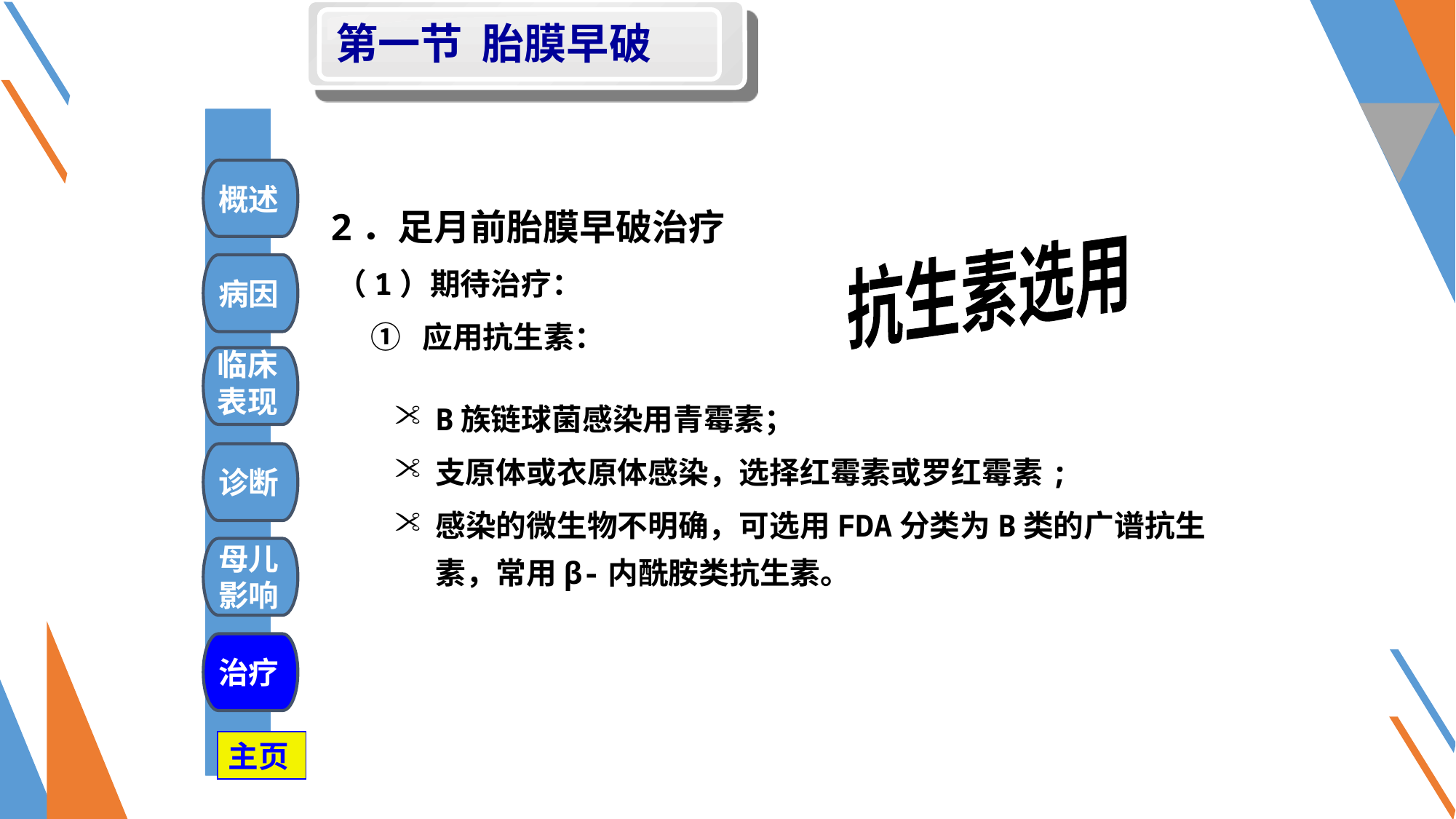

第一节  胎膜早破

概述
 2．足月前胎膜早破治疗
   （1）期待治疗：
         ①  应用抗生素：
抗生素选用
病因
临床
表现

B族链球菌感染用青霉素；
支原体或衣原体感染，选择红霉素或罗红霉素;
感染的微生物不明确，可选用FDA分类为B类的广谱抗生素，常用β-内酰胺类抗生素。
诊断
母儿
影响
治疗
主页